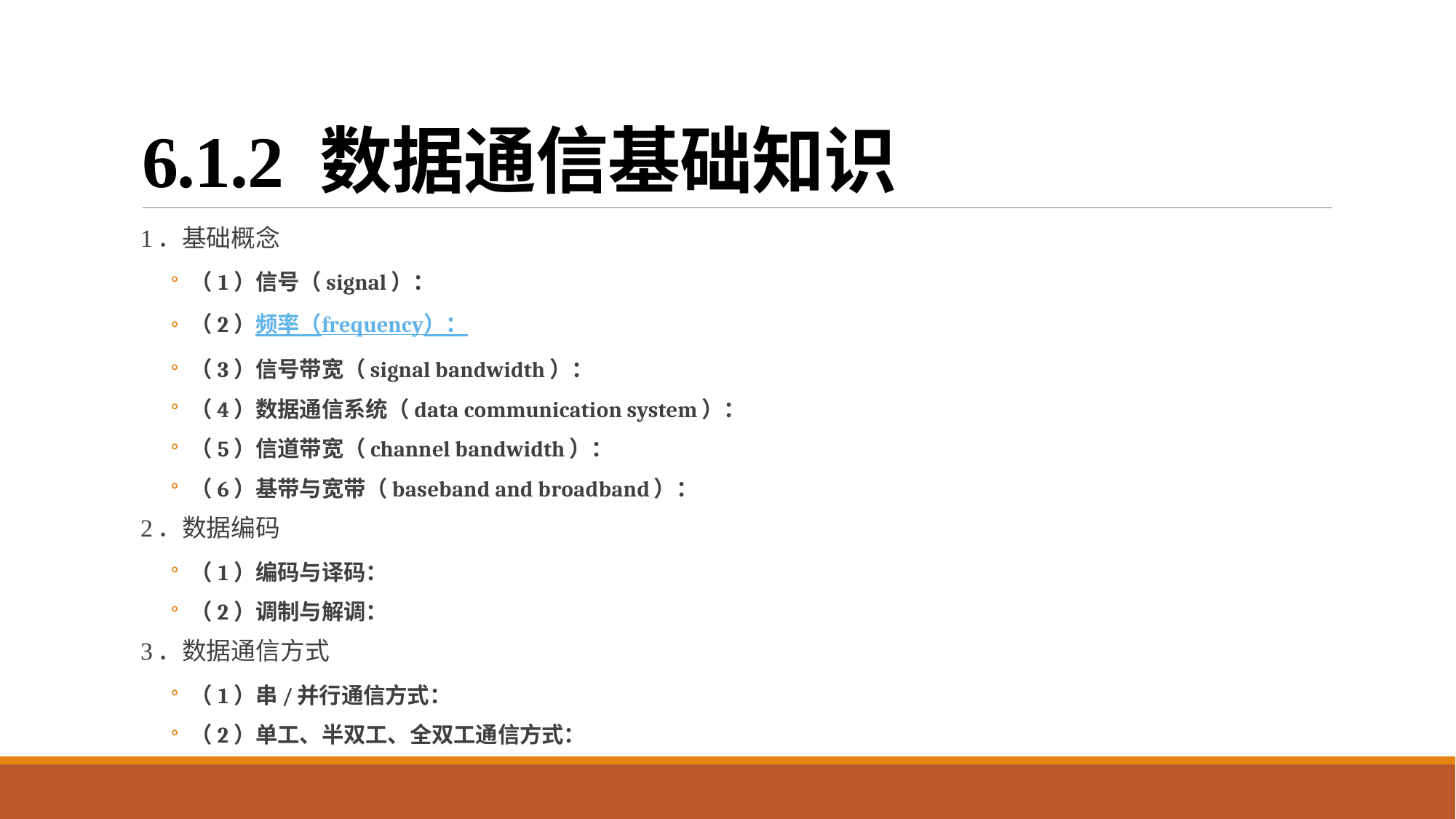

# 6.1.2 数据通信基础知识
1．基础概念
（1）信号（signal）：
（2）频率（frequency）：
（3）信号带宽（signal bandwidth）：
（4）数据通信系统（data communication system）：
（5）信道带宽（channel bandwidth）：
（6）基带与宽带（baseband and broadband）：
2．数据编码
（1）编码与译码：
（2）调制与解调：
3．数据通信方式
（1）串/并行通信方式：
（2）单工、半双工、全双工通信方式：